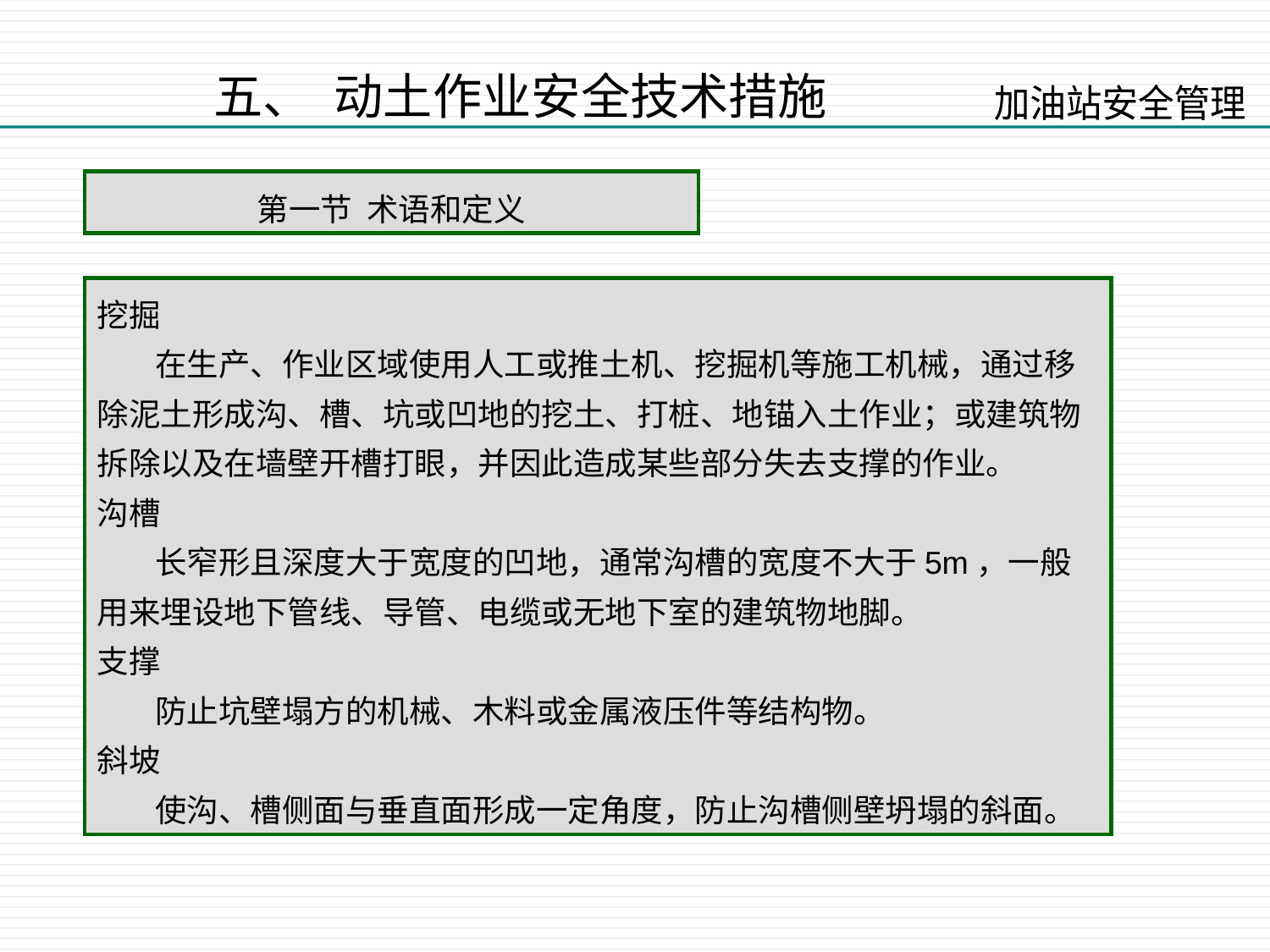

五、  动土作业安全技术措施
第一节  术语和定义
挖掘
       在生产、作业区域使用人工或推土机、挖掘机等施工机械，通过移除泥土形成沟、槽、坑或凹地的挖土、打桩、地锚入土作业；或建筑物拆除以及在墙壁开槽打眼，并因此造成某些部分失去支撑的作业。
沟槽
       长窄形且深度大于宽度的凹地，通常沟槽的宽度不大于5m，一般用来埋设地下管线、导管、电缆或无地下室的建筑物地脚。
支撑
       防止坑壁塌方的机械、木料或金属液压件等结构物。
斜坡
       使沟、槽侧面与垂直面形成一定角度，防止沟槽侧壁坍塌的斜面。